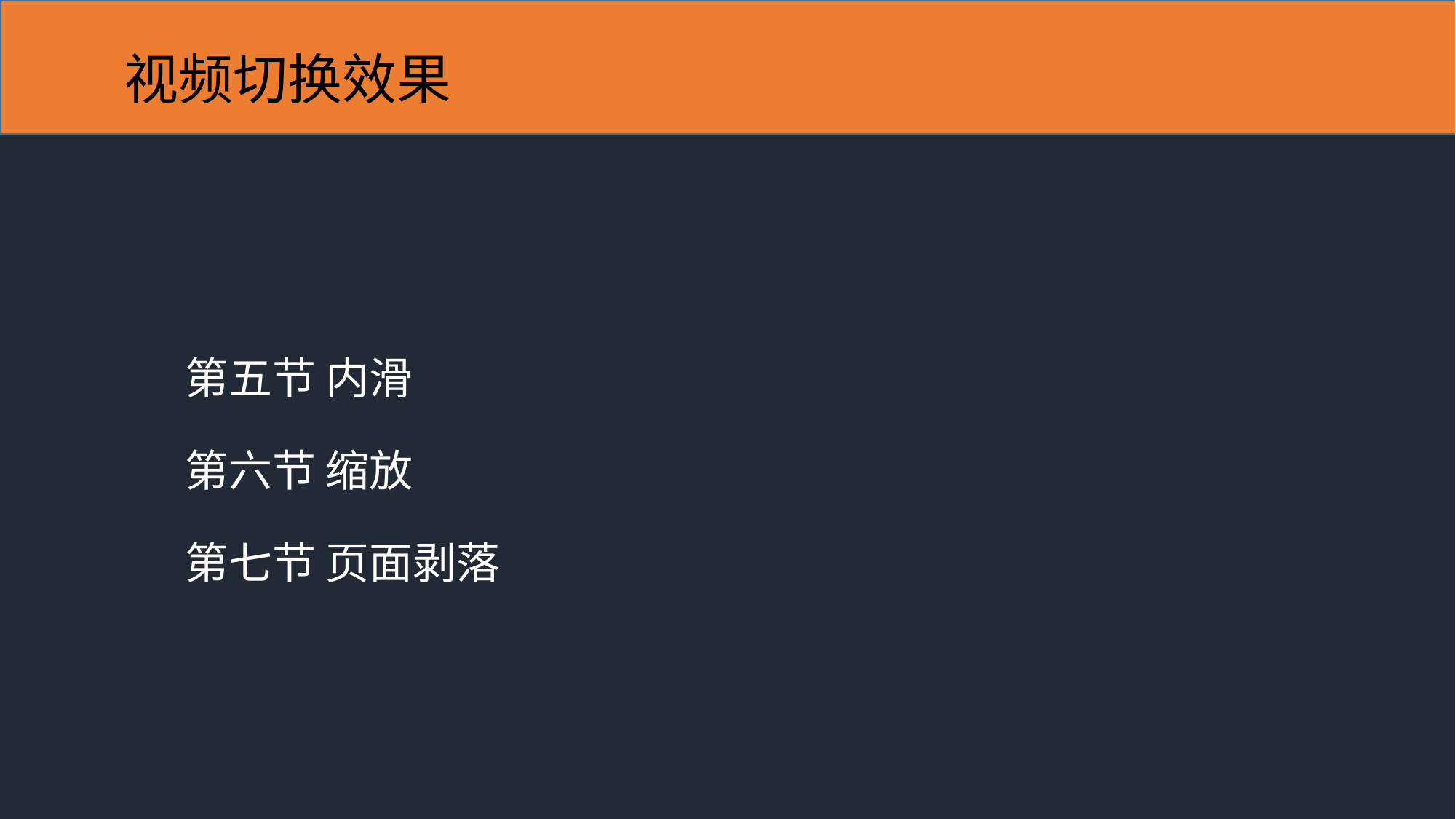

# 视频切换效果
第五节 内滑
第六节 缩放
第七节 页面剥落